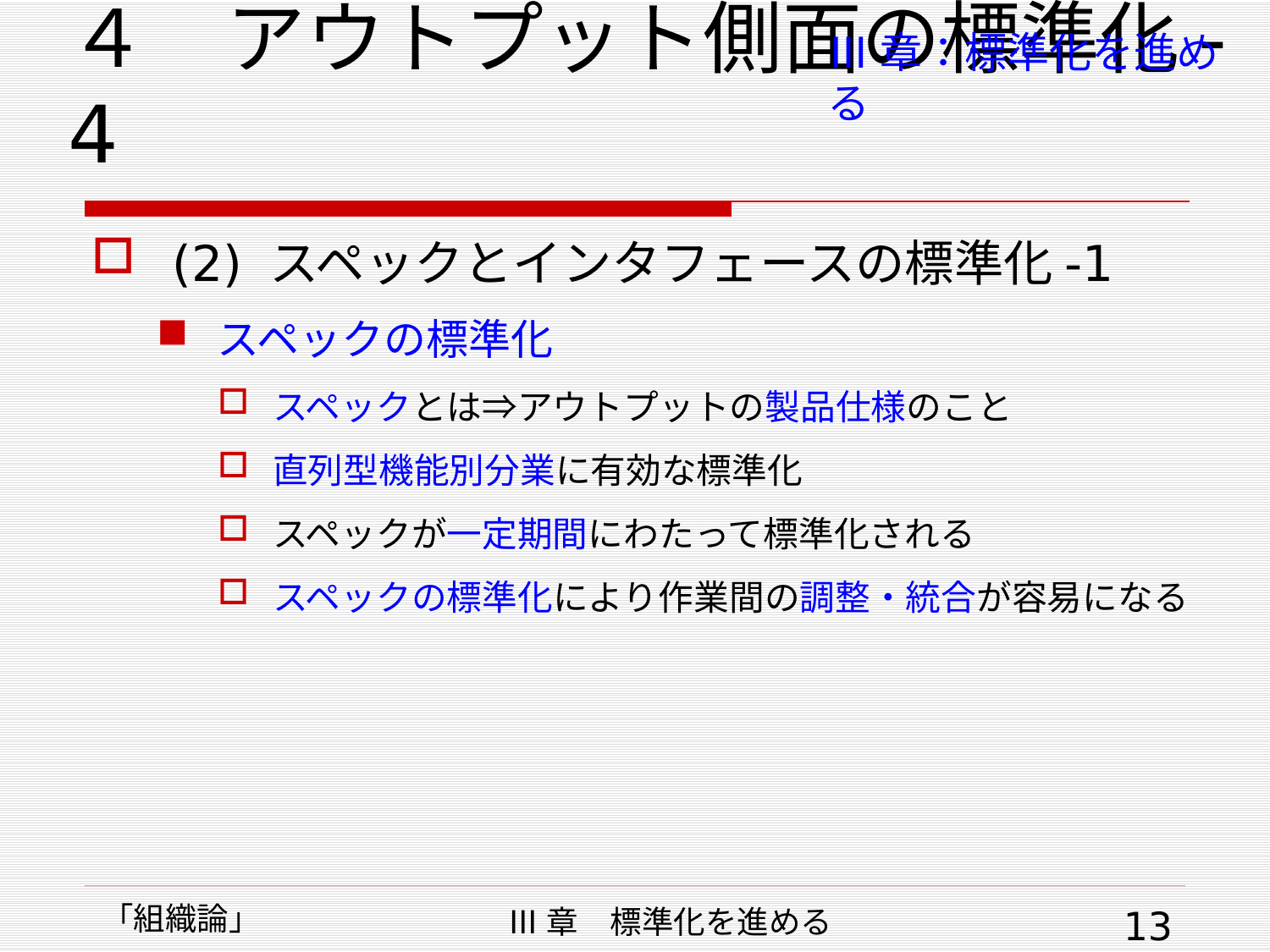

# ４　アウトプット側面の標準化-4
Ⅲ章：標準化を進める
 (2) スペックとインタフェースの標準化-1
スペックの標準化
スペックとは⇒アウトプットの製品仕様のこと
直列型機能別分業に有効な標準化
スペックが一定期間にわたって標準化される
スペックの標準化により作業間の調整・統合が容易になる
「組織論」
Ⅲ章　標準化を進める
13